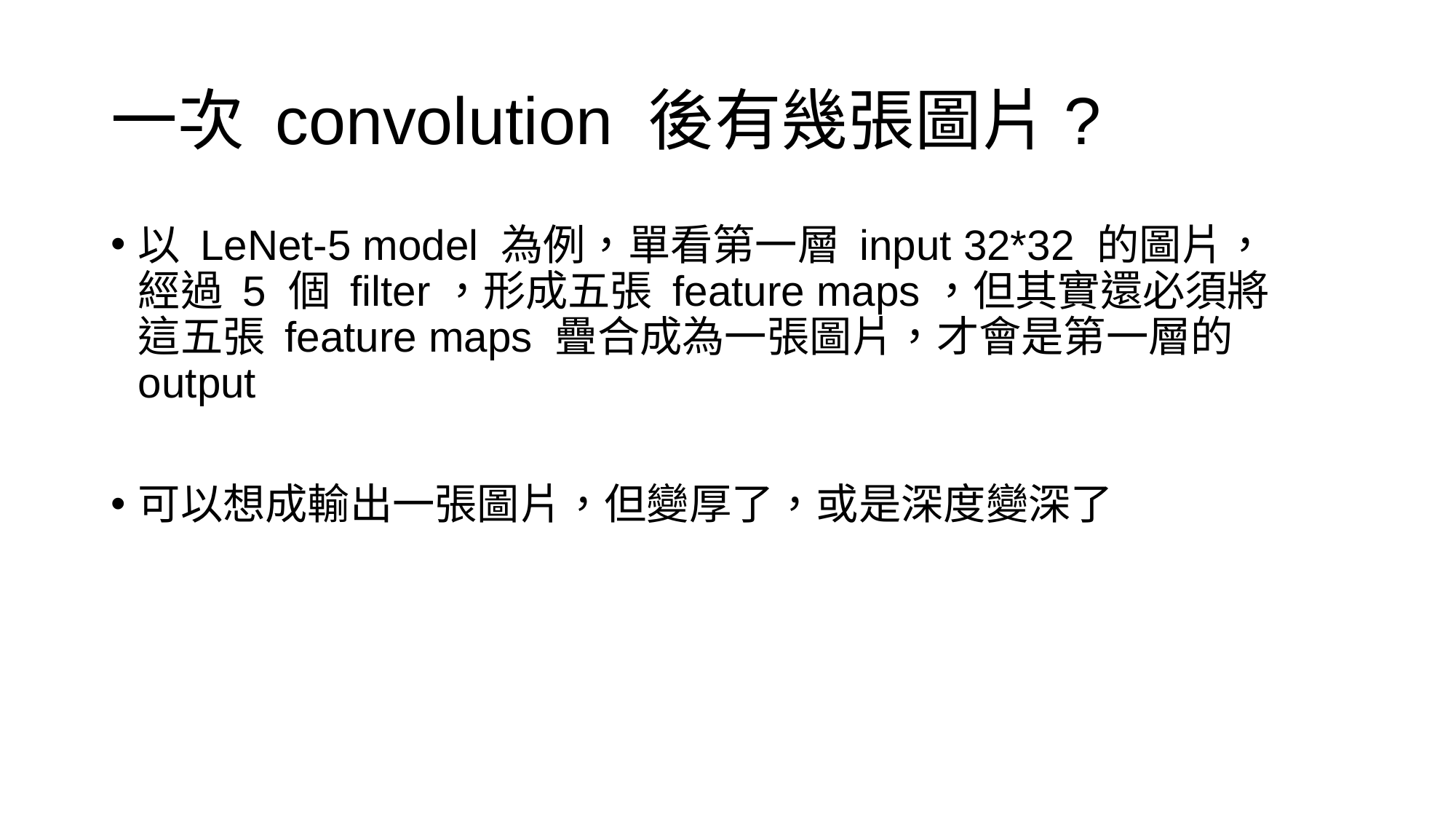

# 一次 convolution 後有幾張圖片?
以 LeNet-5 model 為例，單看第一層 input 32*32 的圖片，經過 5 個 filter，形成五張 feature maps，但其實還必須將這五張 feature maps 疊合成為一張圖片，才會是第一層的 output

可以想成輸出一張圖片，但變厚了，或是深度變深了